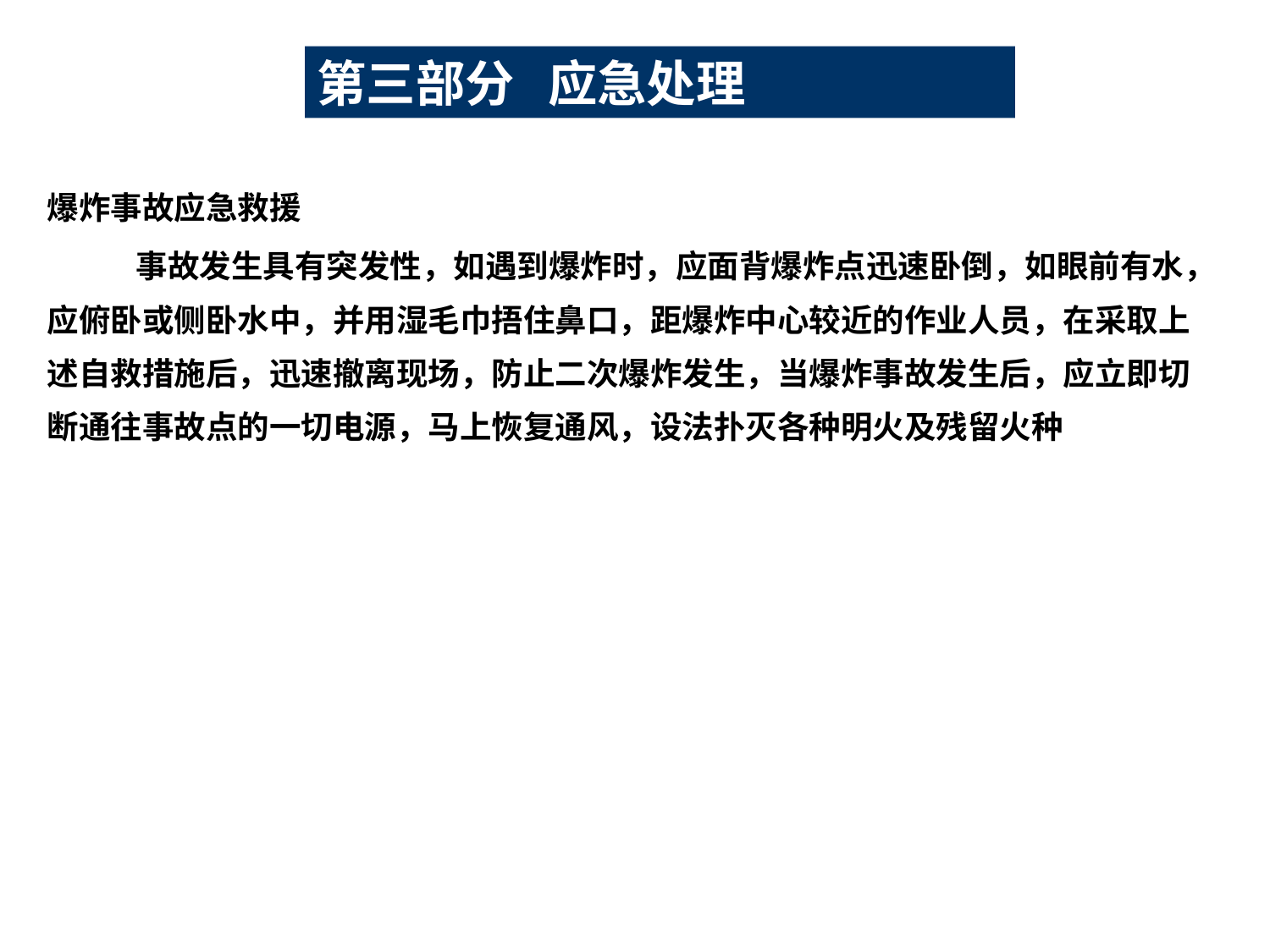

第三部分   应急处理
爆炸事故应急救援
          事故发生具有突发性，如遇到爆炸时，应面背爆炸点迅速卧倒，如眼前有水，应俯卧或侧卧水中，并用湿毛巾捂住鼻口，距爆炸中心较近的作业人员，在采取上述自救措施后，迅速撤离现场，防止二次爆炸发生，当爆炸事故发生后，应立即切断通往事故点的一切电源，马上恢复通风，设法扑灭各种明火及残留火种